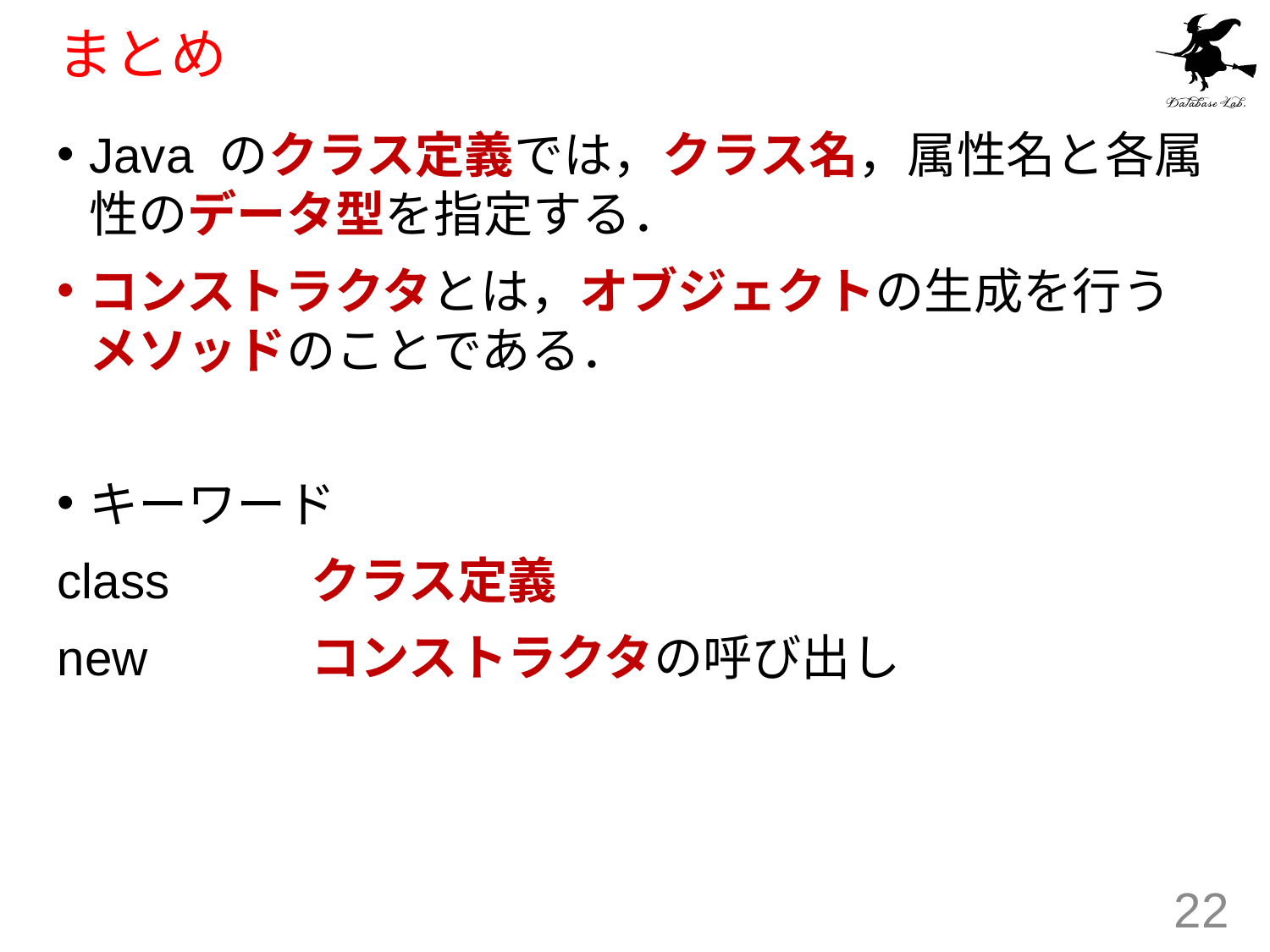

# まとめ
Java のクラス定義では，クラス名，属性名と各属性のデータ型を指定する．
コンストラクタとは，オブジェクトの生成を行うメソッドのことである．

キーワード
class		クラス定義
new		コンストラクタの呼び出し
22